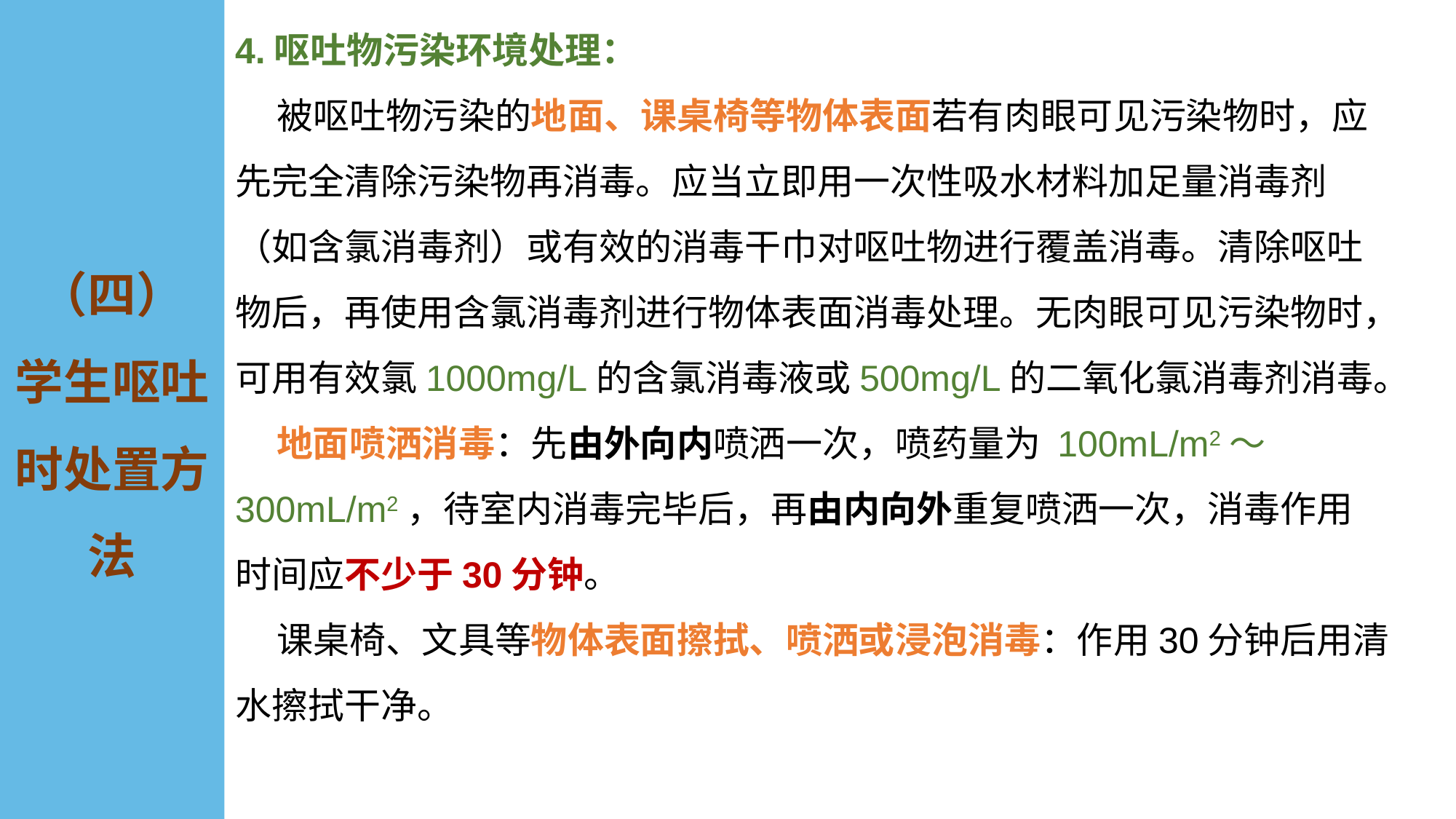

（四）
学生呕吐时处置方法
4.呕吐物污染环境处理：
    被呕吐物污染的地面、课桌椅等物体表面若有肉眼可见污染物时，应先完全清除污染物再消毒。应当立即用一次性吸水材料加足量消毒剂（如含氯消毒剂）或有效的消毒干巾对呕吐物进行覆盖消毒。清除呕吐物后，再使用含氯消毒剂进行物体表面消毒处理。无肉眼可见污染物时，可用有效氯1000mg/L的含氯消毒液或500mg/L的二氧化氯消毒剂消毒。
    地面喷洒消毒：先由外向内喷洒一次，喷药量为 100mL/m2～300mL/m2，待室内消毒完毕后，再由内向外重复喷洒一次，消毒作用时间应不少于30分钟。
    课桌椅、文具等物体表面擦拭、喷洒或浸泡消毒：作用30分钟后用清水擦拭干净。